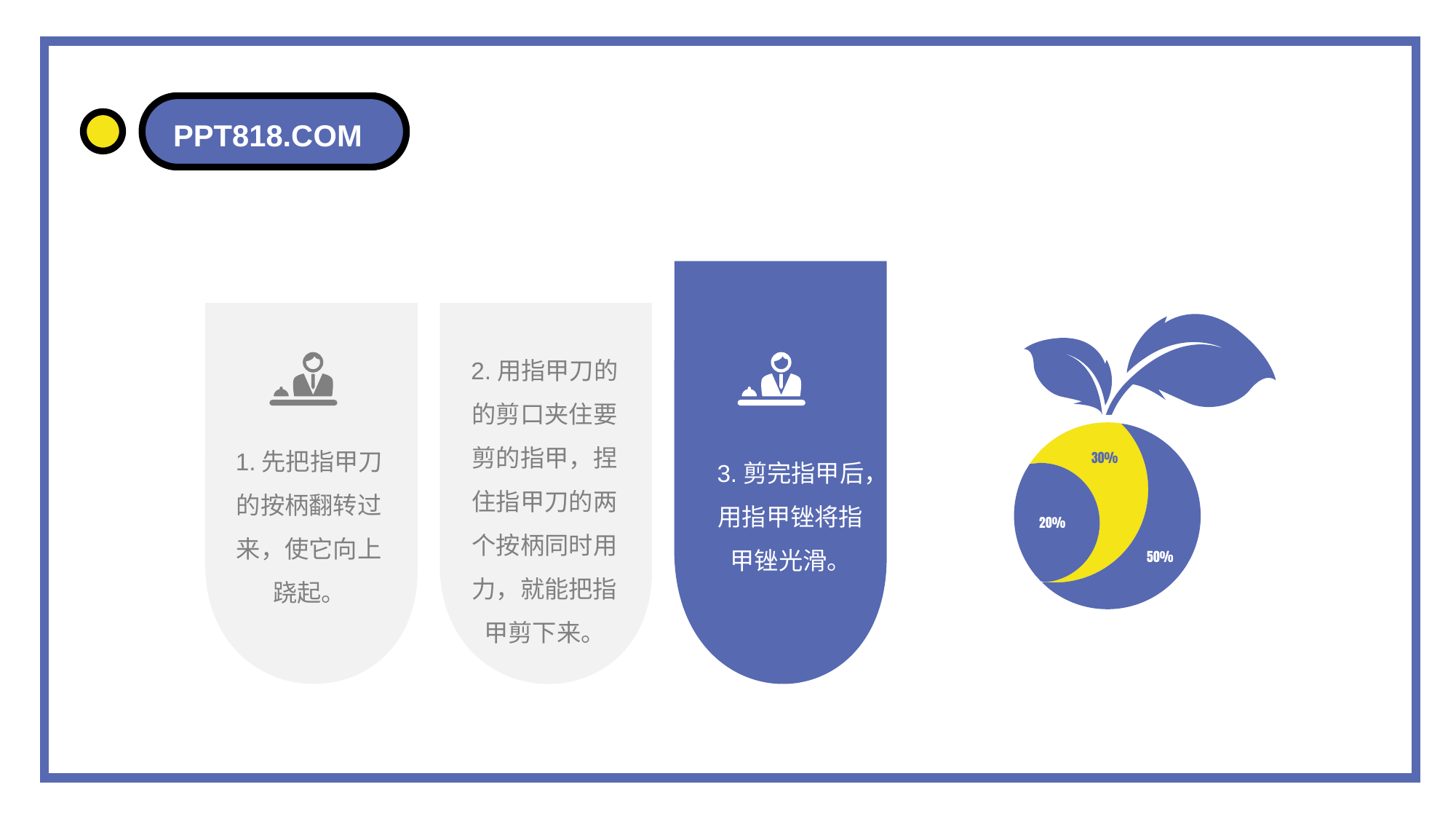

PPT818.COM

2.用指甲刀的的剪口夹住要剪的指甲，捏住指甲刀的两个按柄同时用力，就能把指甲剪下来。

1.先把指甲刀的按柄翻转过来，使它向上跷起。
3.剪完指甲后，用指甲锉将指甲锉光滑。
3 0%

2 0%
5 0%